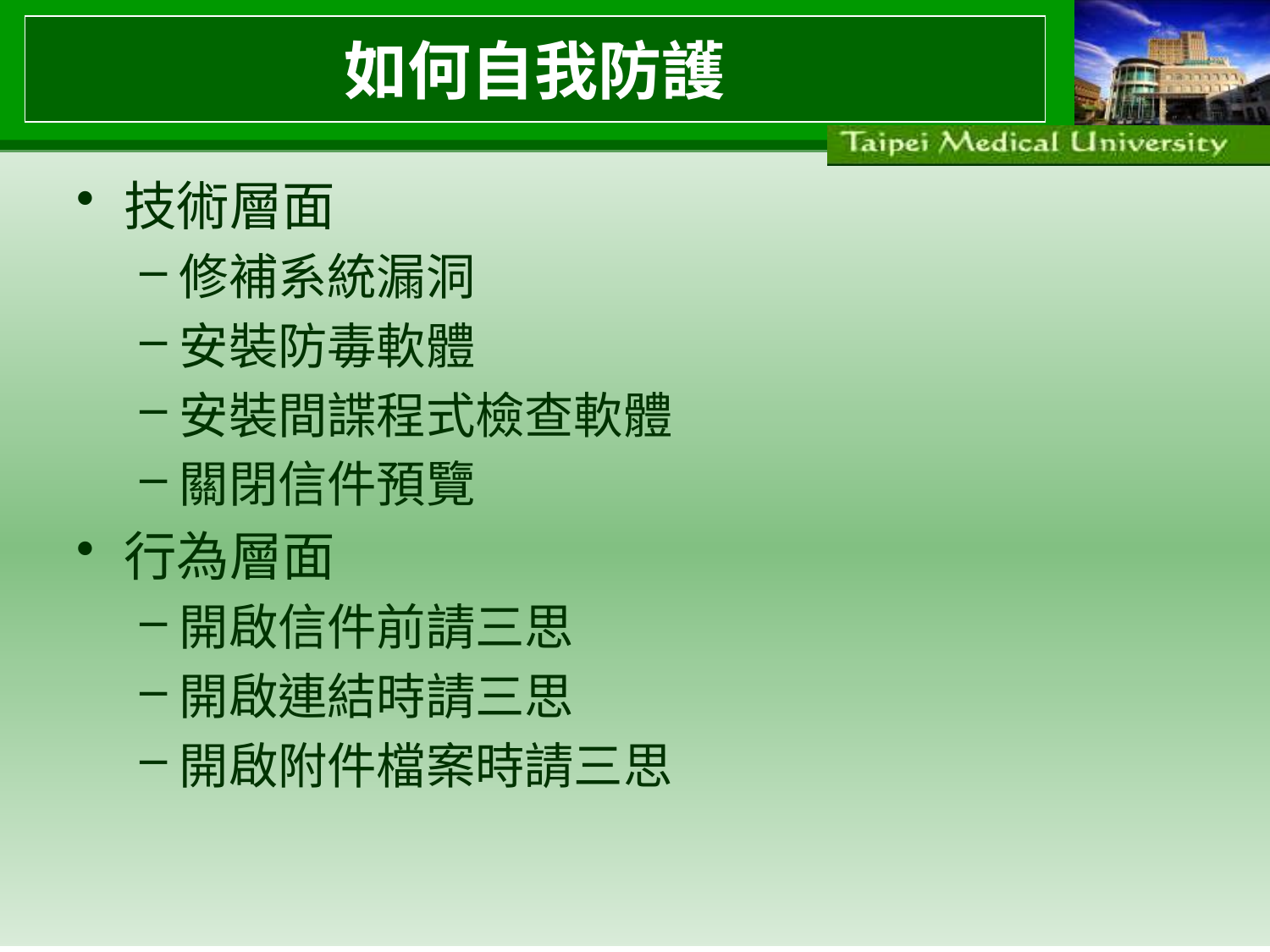

# 如何自我防護
技術層面
修補系統漏洞
安裝防毒軟體
安裝間諜程式檢查軟體
關閉信件預覽
行為層面
開啟信件前請三思
開啟連結時請三思
開啟附件檔案時請三思